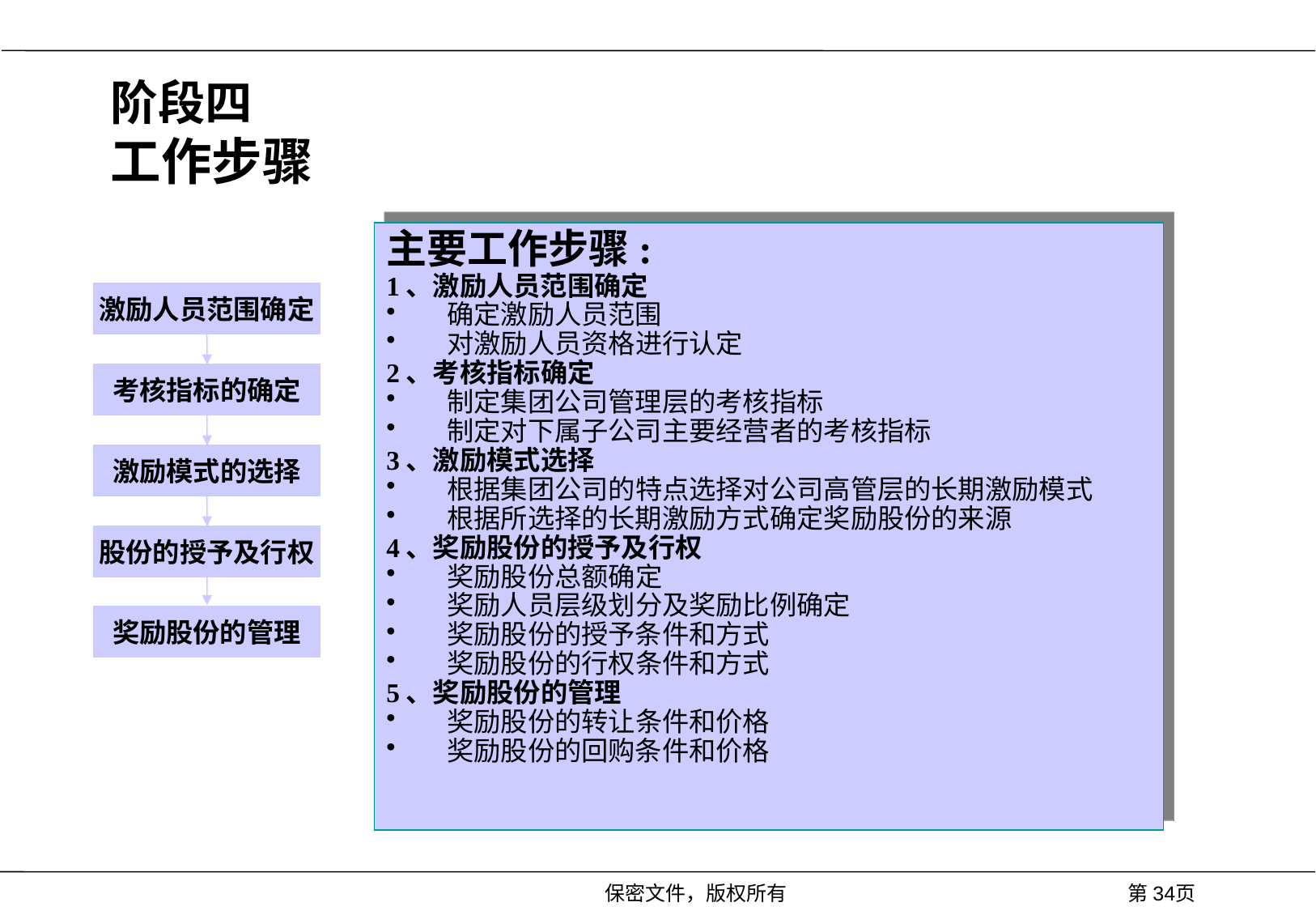

# 阶段四 工作步骤
主要工作步骤:
1、激励人员范围确定
确定激励人员范围
对激励人员资格进行认定
2、考核指标确定
制定集团公司管理层的考核指标
制定对下属子公司主要经营者的考核指标
3、激励模式选择
根据集团公司的特点选择对公司高管层的长期激励模式
根据所选择的长期激励方式确定奖励股份的来源
4、奖励股份的授予及行权
奖励股份总额确定
奖励人员层级划分及奖励比例确定
奖励股份的授予条件和方式
奖励股份的行权条件和方式
5、奖励股份的管理
奖励股份的转让条件和价格
奖励股份的回购条件和价格
激励人员范围确定

考核指标的确定

激励模式的选择

股份的授予及行权

奖励股份的管理